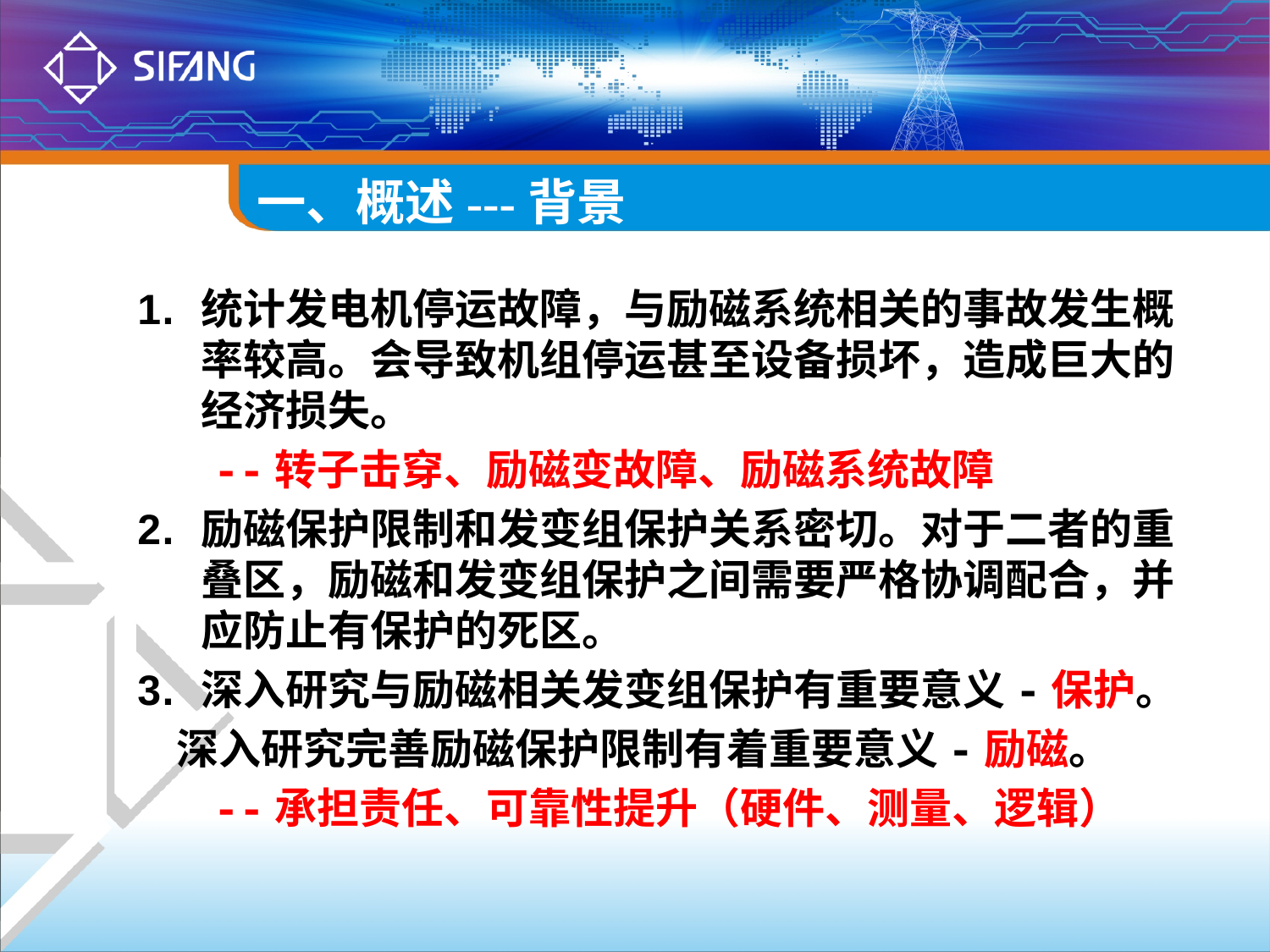

一、概述---背景
统计发电机停运故障，与励磁系统相关的事故发生概率较高。会导致机组停运甚至设备损坏，造成巨大的经济损失。
   --转子击穿、励磁变故障、励磁系统故障
励磁保护限制和发变组保护关系密切。对于二者的重叠区，励磁和发变组保护之间需要严格协调配合，并应防止有保护的死区。
深入研究与励磁相关发变组保护有重要意义-保护。
   深入研究完善励磁保护限制有着重要意义-励磁。
   --承担责任、可靠性提升（硬件、测量、逻辑）